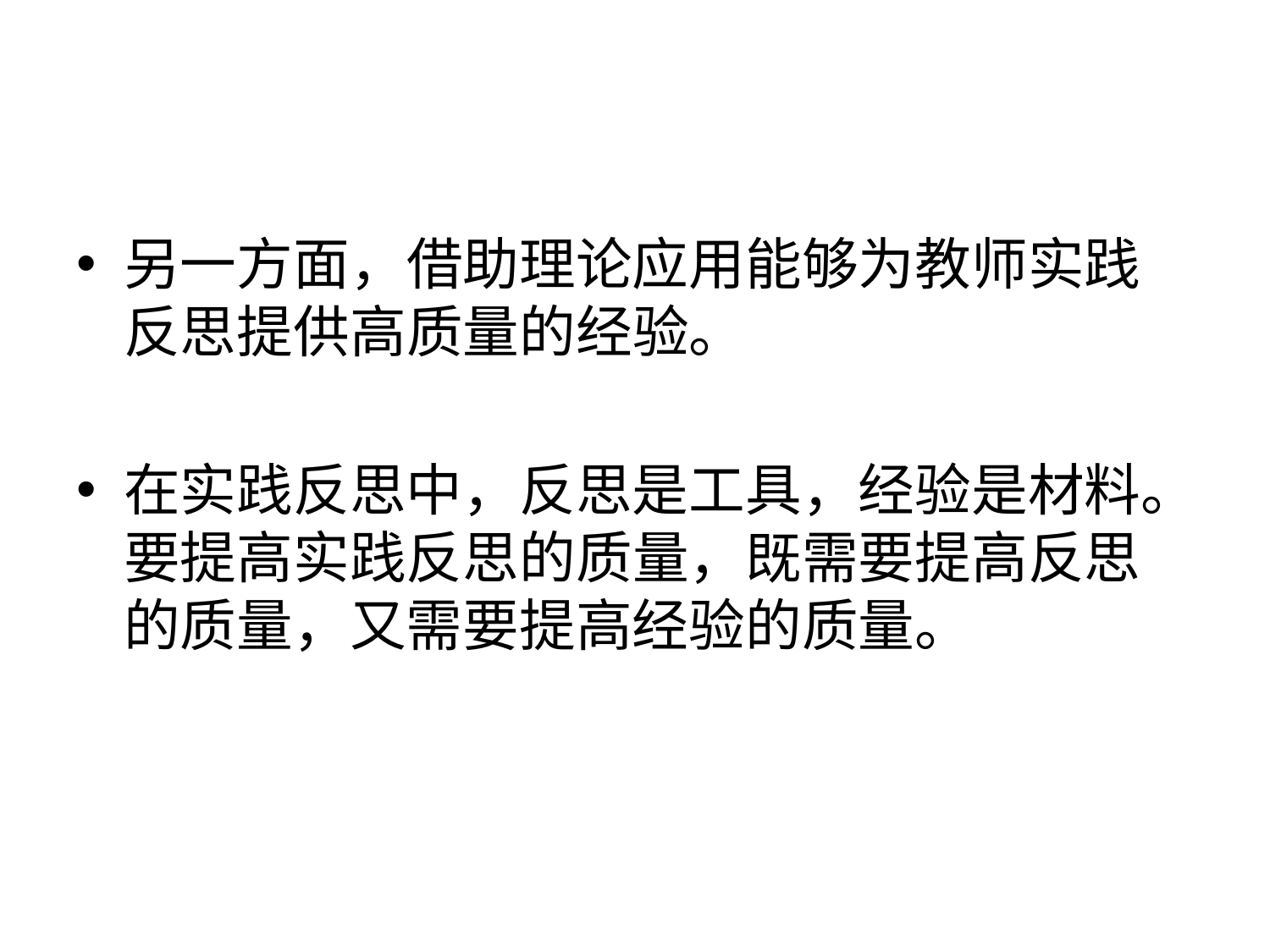

#
另一方面，借助理论应用能够为教师实践反思提供高质量的经验。

在实践反思中，反思是工具，经验是材料。要提高实践反思的质量，既需要提高反思的质量，又需要提高经验的质量。